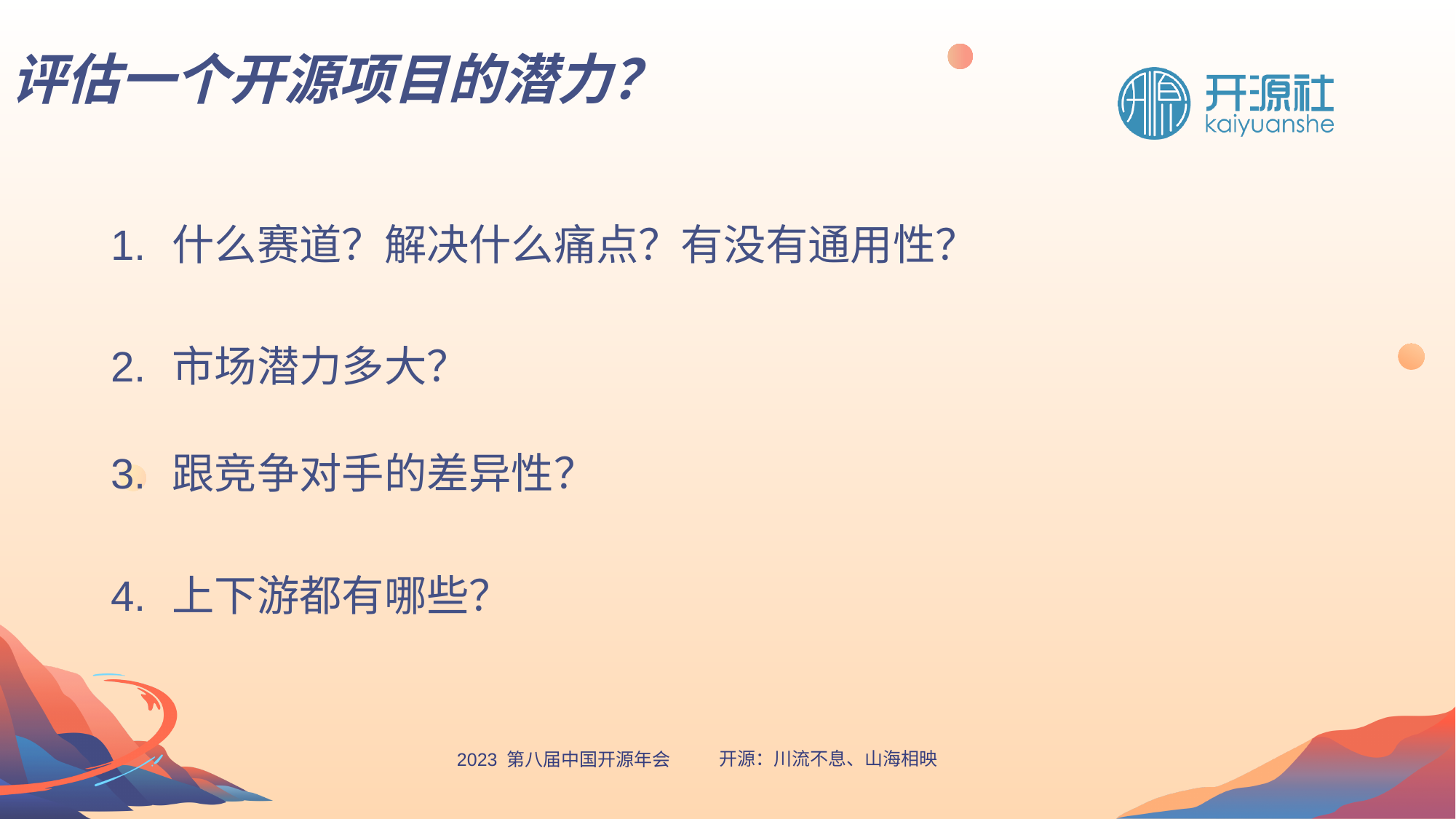

# 评估一个开源项目的潜力？
什么赛道？解决什么痛点？有没有通用性？

市场潜力多大？
跟竞争对手的差异性？

上下游都有哪些？